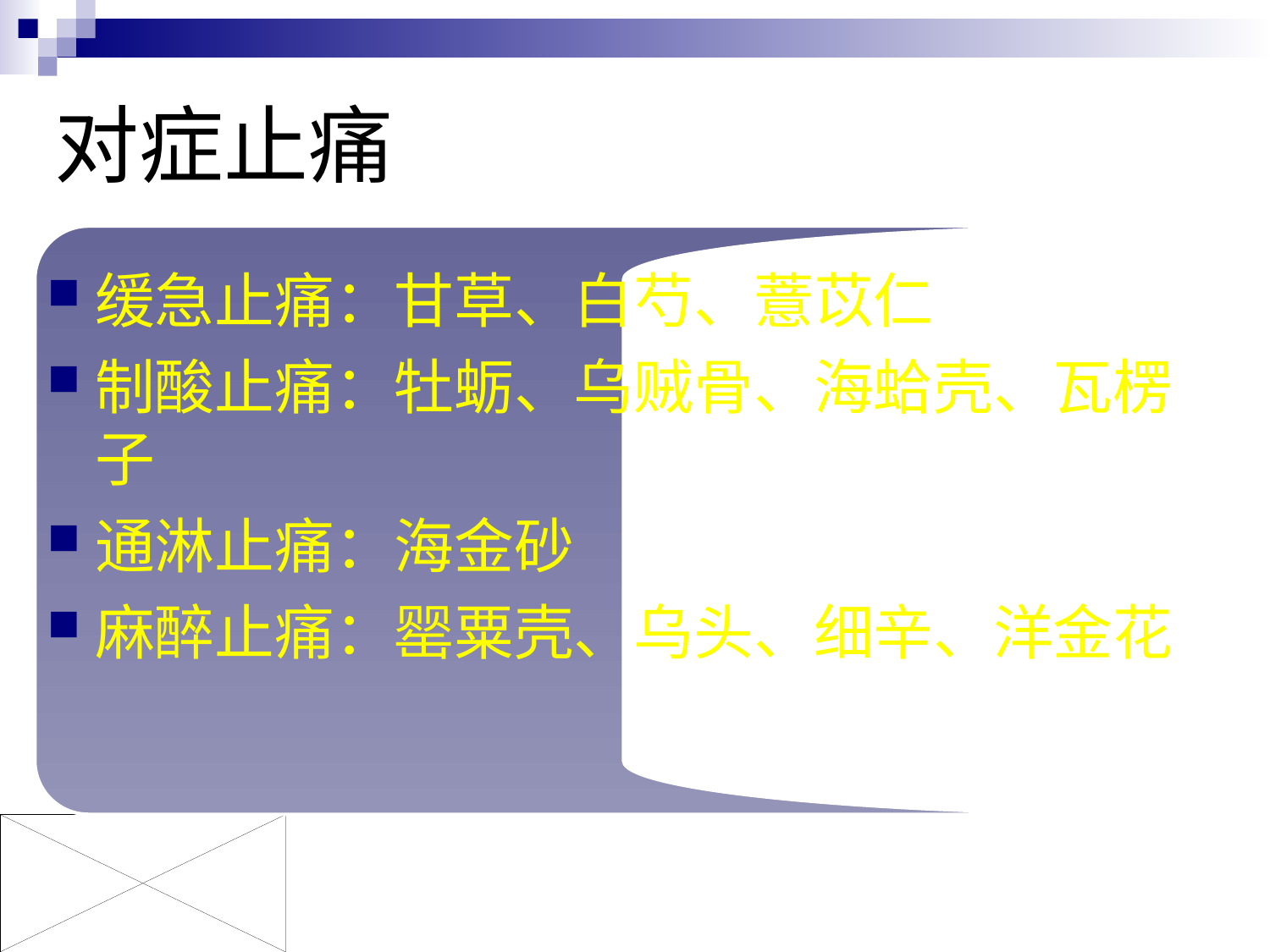

# 对症止痛

缓急止痛：甘草、白芍、薏苡仁
制酸止痛：牡蛎、乌贼骨、海蛤壳、瓦楞子
通淋止痛：海金砂
麻醉止痛：罂粟壳、乌头、细辛、洋金花